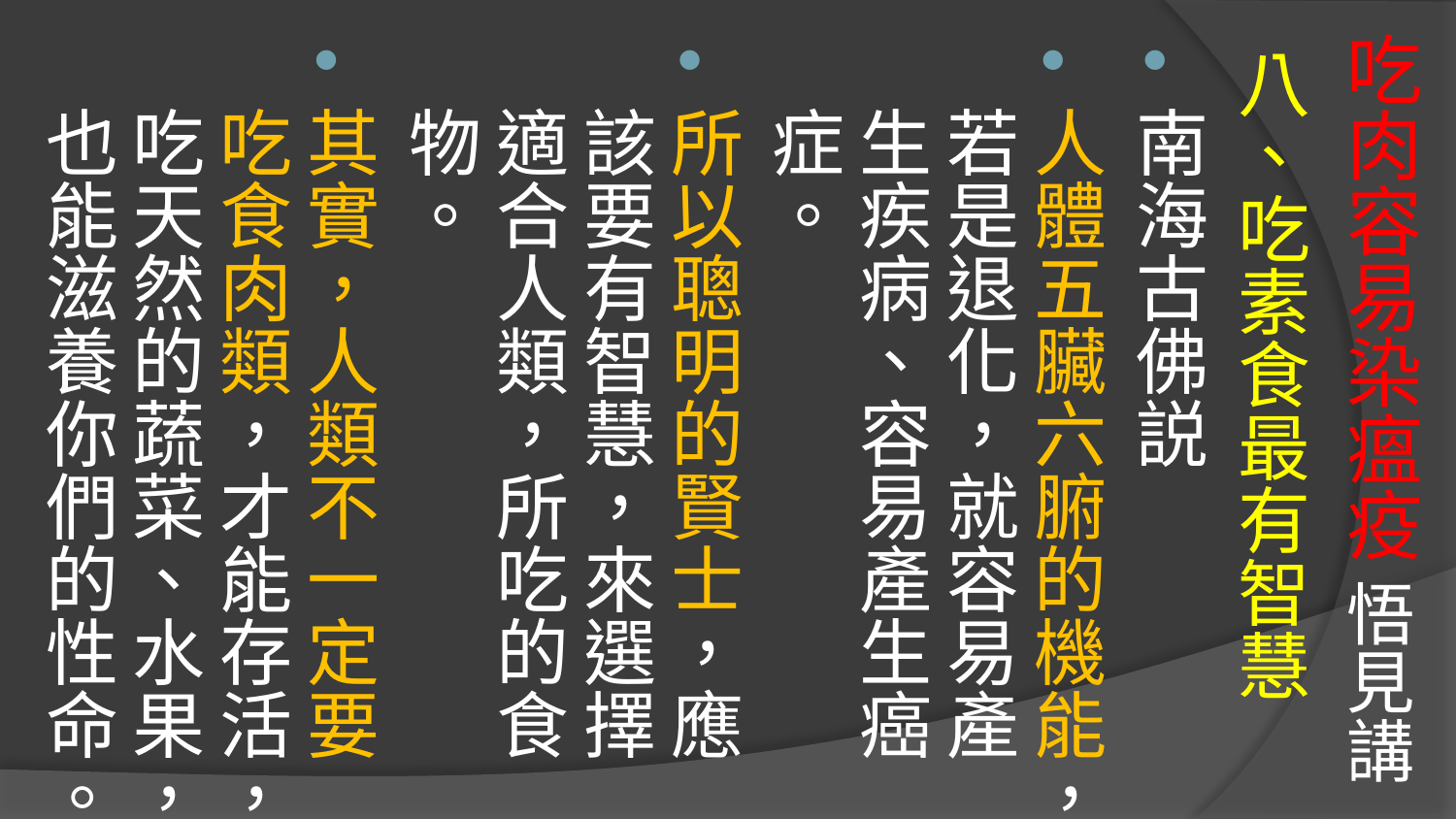

# 吃肉容易染瘟疫 悟見講
八、吃素食最有智慧
南海古佛説
人體五臟六腑的機能，若是退化，就容易產生疾病、容易產生癌症。
所以聰明的賢士，應該要有智慧，來選擇適合人類，所吃的食物。
其實，人類不一定要吃食肉類，才能存活，吃天然的蔬菜、水果，也能滋養你們的性命。